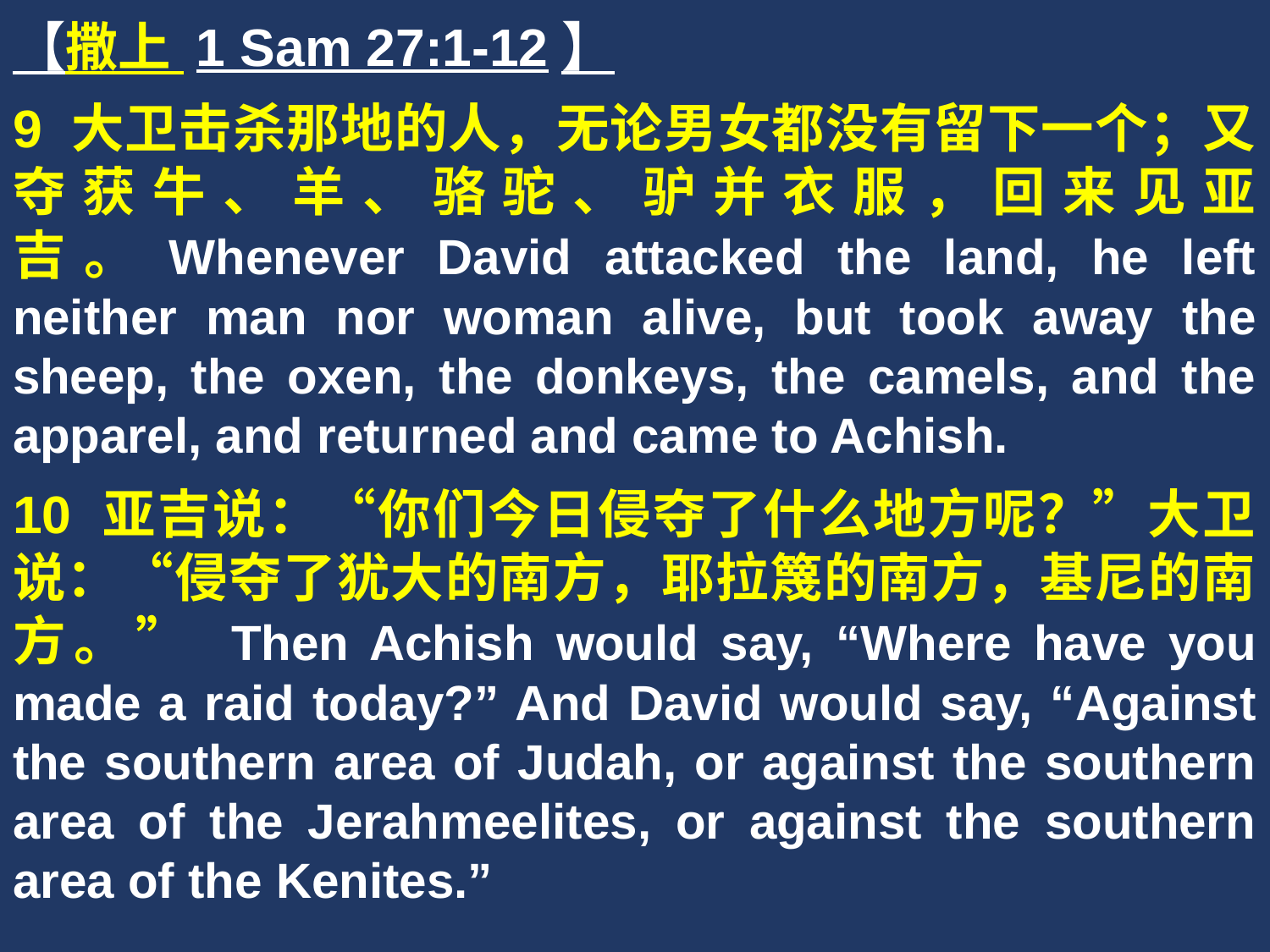

【撒上 1 Sam 27:1-12】
9 大卫击杀那地的人，无论男女都没有留下一个；又夺获牛、羊、骆驼、驴并衣服，回来见亚吉。Whenever David attacked the land, he left neither man nor woman alive, but took away the sheep, the oxen, the donkeys, the camels, and the apparel, and returned and came to Achish.
10 亚吉说：“你们今日侵夺了什么地方呢？”大卫说：“侵夺了犹大的南方，耶拉篾的南方，基尼的南方。” Then Achish would say, “Where have you made a raid today?” And David would say, “Against the southern area of Judah, or against the southern area of the Jerahmeelites, or against the southern area of the Kenites.”